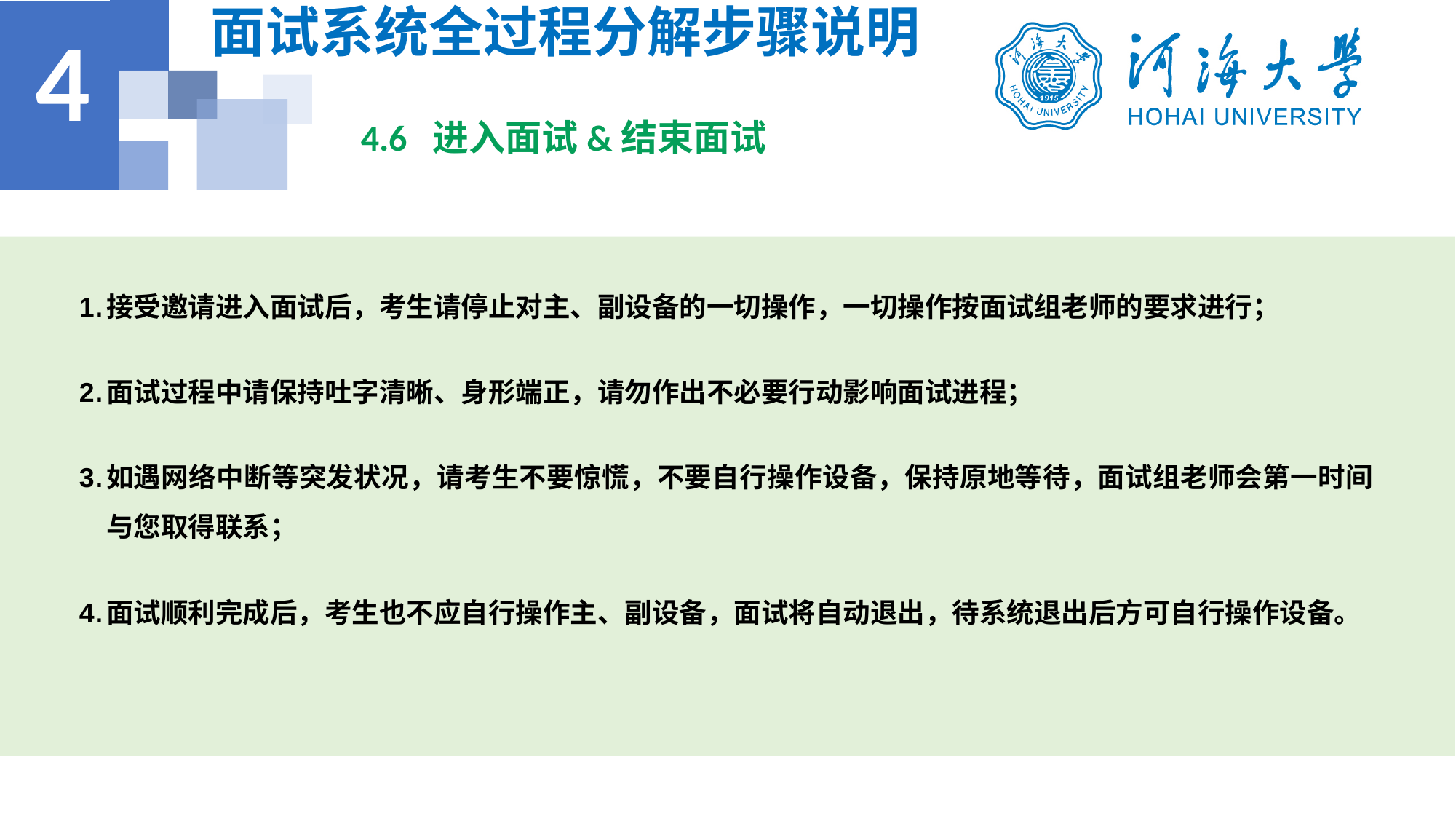

面试系统全过程分解步骤说明
4
4.6  进入面试&结束面试

接受邀请进入面试后，考生请停止对主、副设备的一切操作，一切操作按面试组老师的要求进行；
面试过程中请保持吐字清晰、身形端正，请勿作出不必要行动影响面试进程；
如遇网络中断等突发状况，请考生不要惊慌，不要自行操作设备，保持原地等待，面试组老师会第一时间与您取得联系；
面试顺利完成后，考生也不应自行操作主、副设备，面试将自动退出，待系统退出后方可自行操作设备。